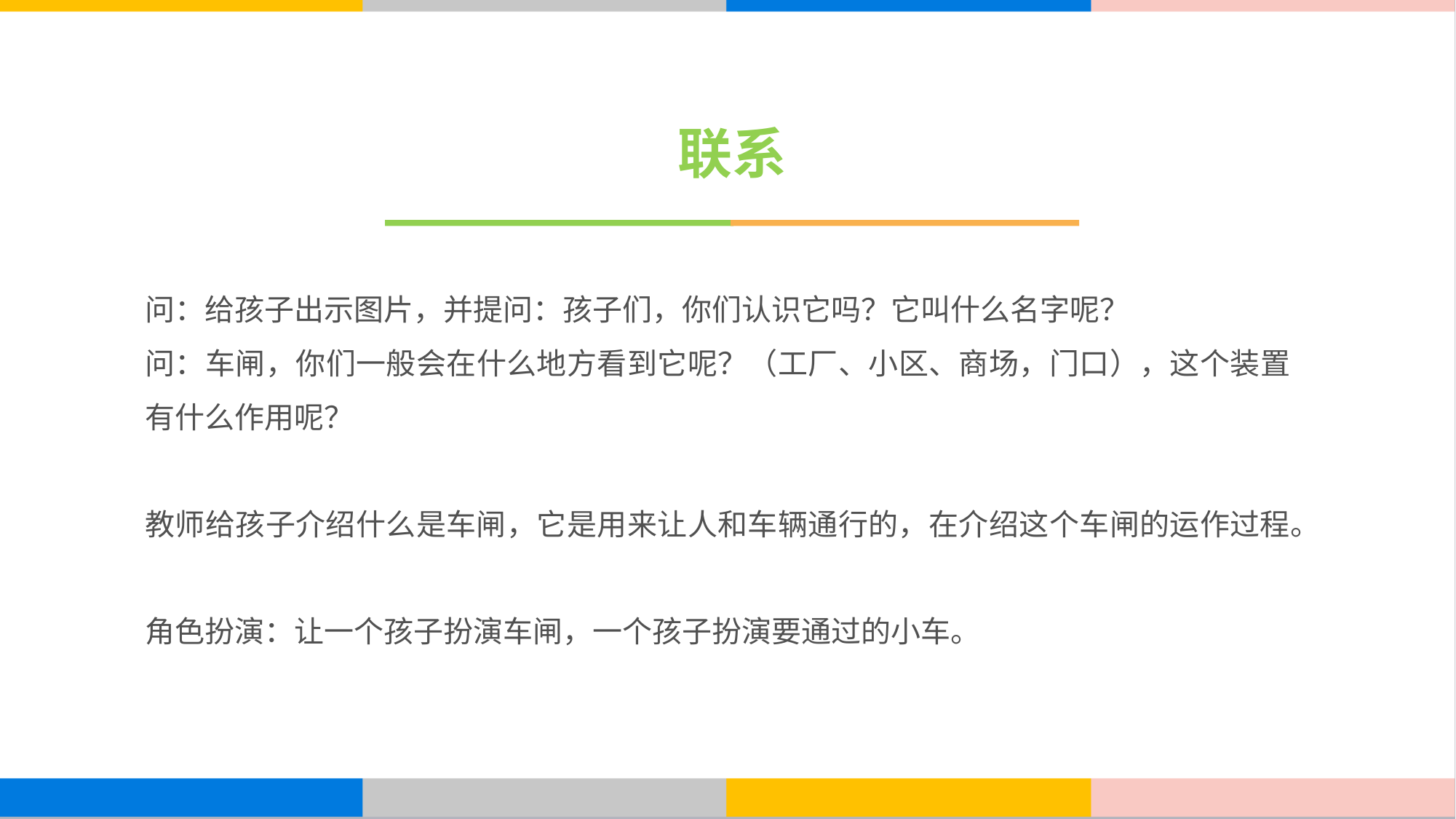

# 联系
问：给孩子出示图片，并提问：孩子们，你们认识它吗？它叫什么名字呢？
问：车闸，你们一般会在什么地方看到它呢？（工厂、小区、商场，门口），这个装置有什么作用呢？

教师给孩子介绍什么是车闸，它是用来让人和车辆通行的，在介绍这个车闸的运作过程。

角色扮演：让一个孩子扮演车闸，一个孩子扮演要通过的小车。